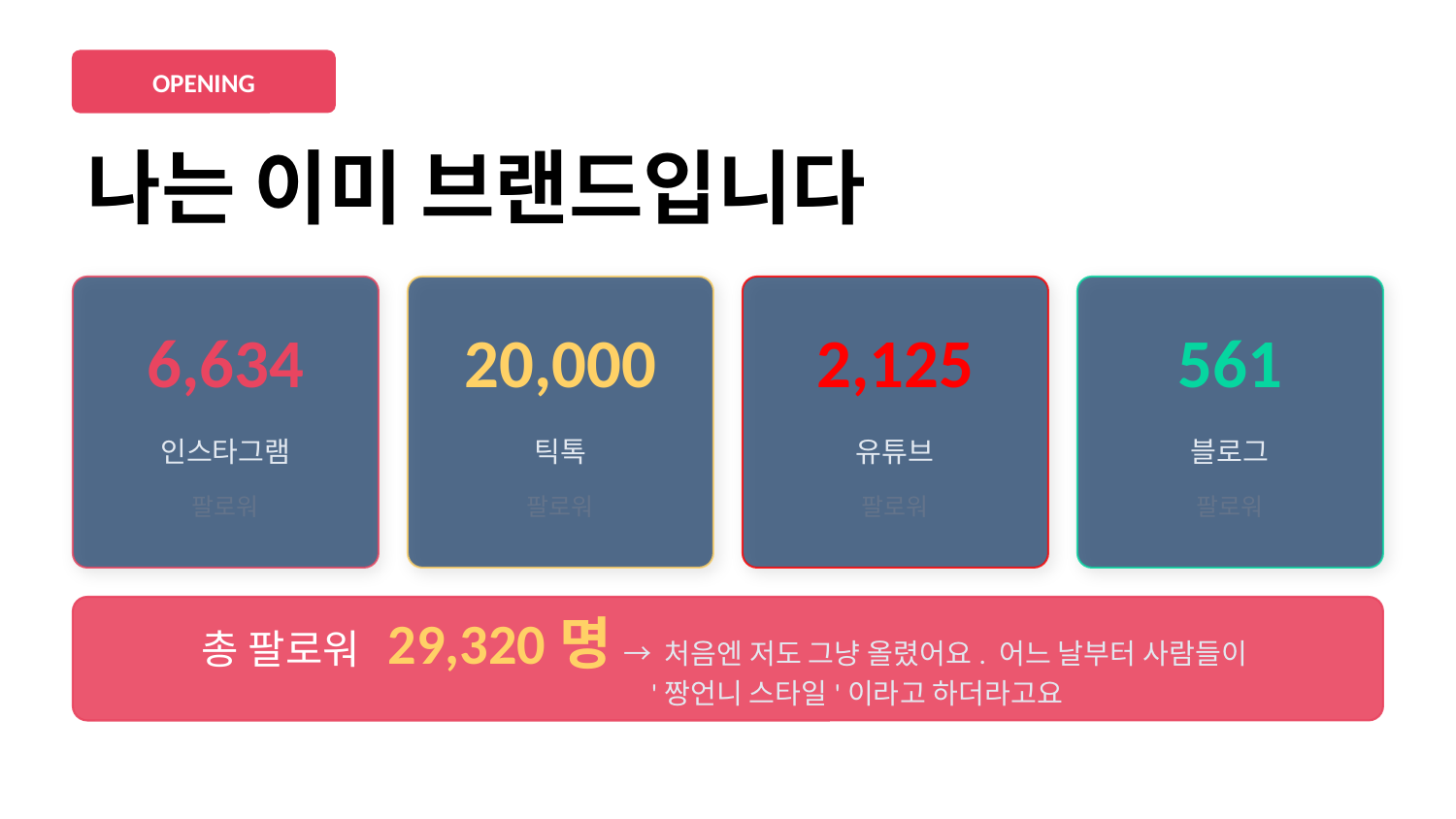

OPENING
나는 이미 브랜드입니다

6,634
20,000
2,125
561
인스타그램
틱톡
유튜브
블로그
팔로워
팔로워
팔로워
팔로워

총 팔로워  29,320명  →  처음엔 저도 그냥 올렸어요. 어느 날부터 사람들이
                                         '짱언니 스타일'이라고 하더라고요